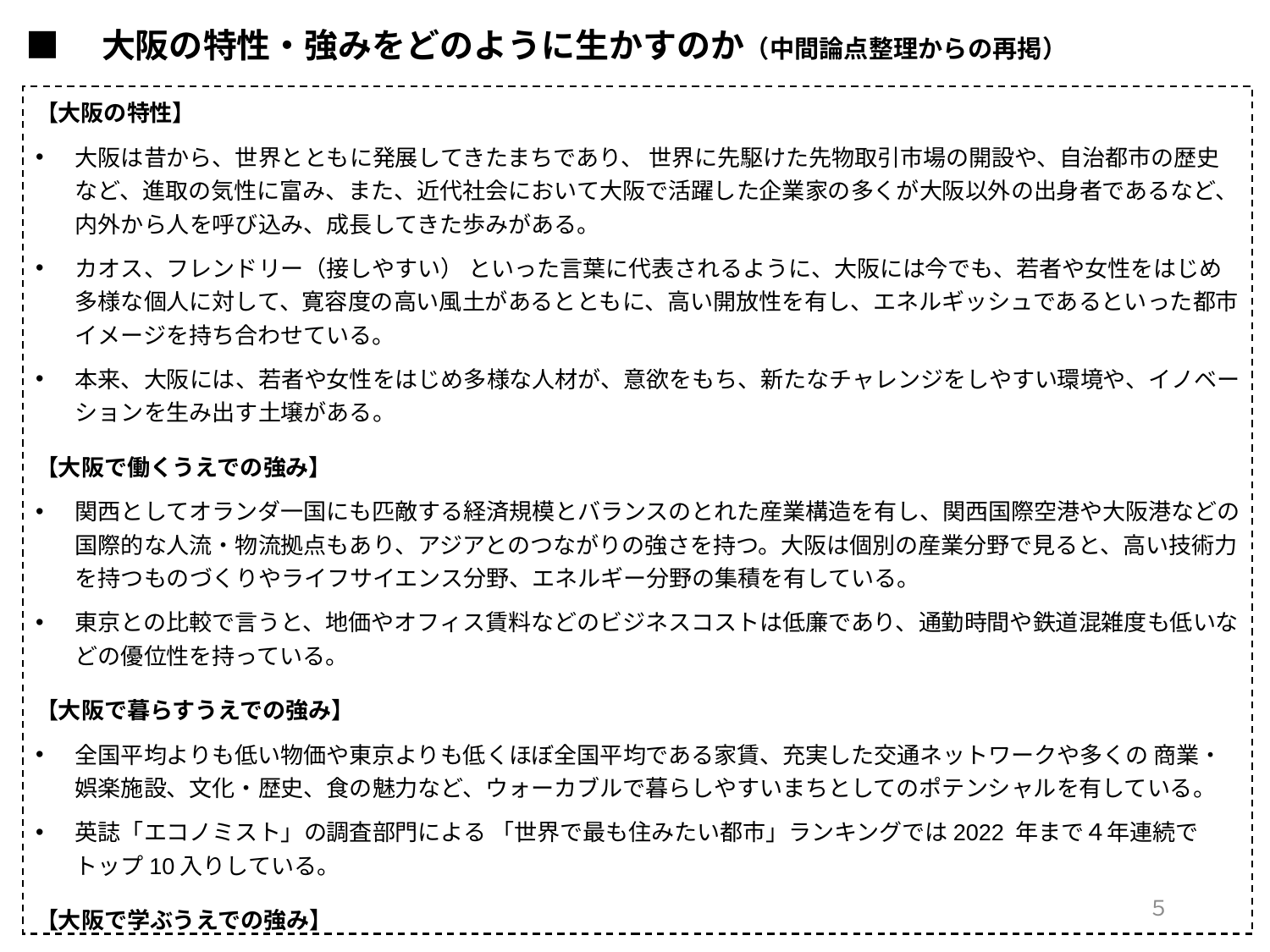

■　大阪の特性・強みをどのように生かすのか（中間論点整理からの再掲）
【大阪の特性】
大阪は昔から、世界とともに発展してきたまちであり、 世界に先駆けた先物取引市場の開設や、自治都市の歴史など、進取の気性に富み、また、近代社会において大阪で活躍した企業家の多くが大阪以外の出身者であるなど、内外から人を呼び込み、成長してきた歩みがある。
カオス、フレンドリー（接しやすい） といった言葉に代表されるように、大阪には今でも、若者や女性をはじめ多様な個人に対して、寛容度の高い風土があるとともに、高い開放性を有し、エネルギッシュであるといった都市イメージを持ち合わせている。
本来、大阪には、若者や女性をはじめ多様な人材が、意欲をもち、新たなチャレンジをしやすい環境や、イノベーションを生み出す土壌がある。
【大阪で働くうえでの強み】
関西としてオランダ一国にも匹敵する経済規模とバランスのとれた産業構造を有し、関西国際空港や大阪港などの国際的な人流・物流拠点もあり、アジアとのつながりの強さを持つ。大阪は個別の産業分野で見ると、高い技術力を持つものづくりやライフサイエンス分野、エネルギー分野の集積を有している。
東京との比較で言うと、地価やオフィス賃料などのビジネスコストは低廉であり、通勤時間や鉄道混雑度も低いなどの優位性を持っている。
【大阪で暮らすうえでの強み】
全国平均よりも低い物価や東京よりも低くほぼ全国平均である家賃、充実した交通ネットワークや多くの 商業・娯楽施設、文化・歴史、食の魅力など、ウォーカブルで暮らしやすいまちとしてのポテンシャルを有している。
英誌「エコノミスト」の調査部門による 「世界で最も住みたい都市」ランキングでは2022 年まで４年連続でトップ10入りしている。
【大阪で学ぶうえでの強み】
東京に次いで多くの大学の集積を有しており、京都、兵庫などを加えた関西において多くの大学生が学んでいる。
５